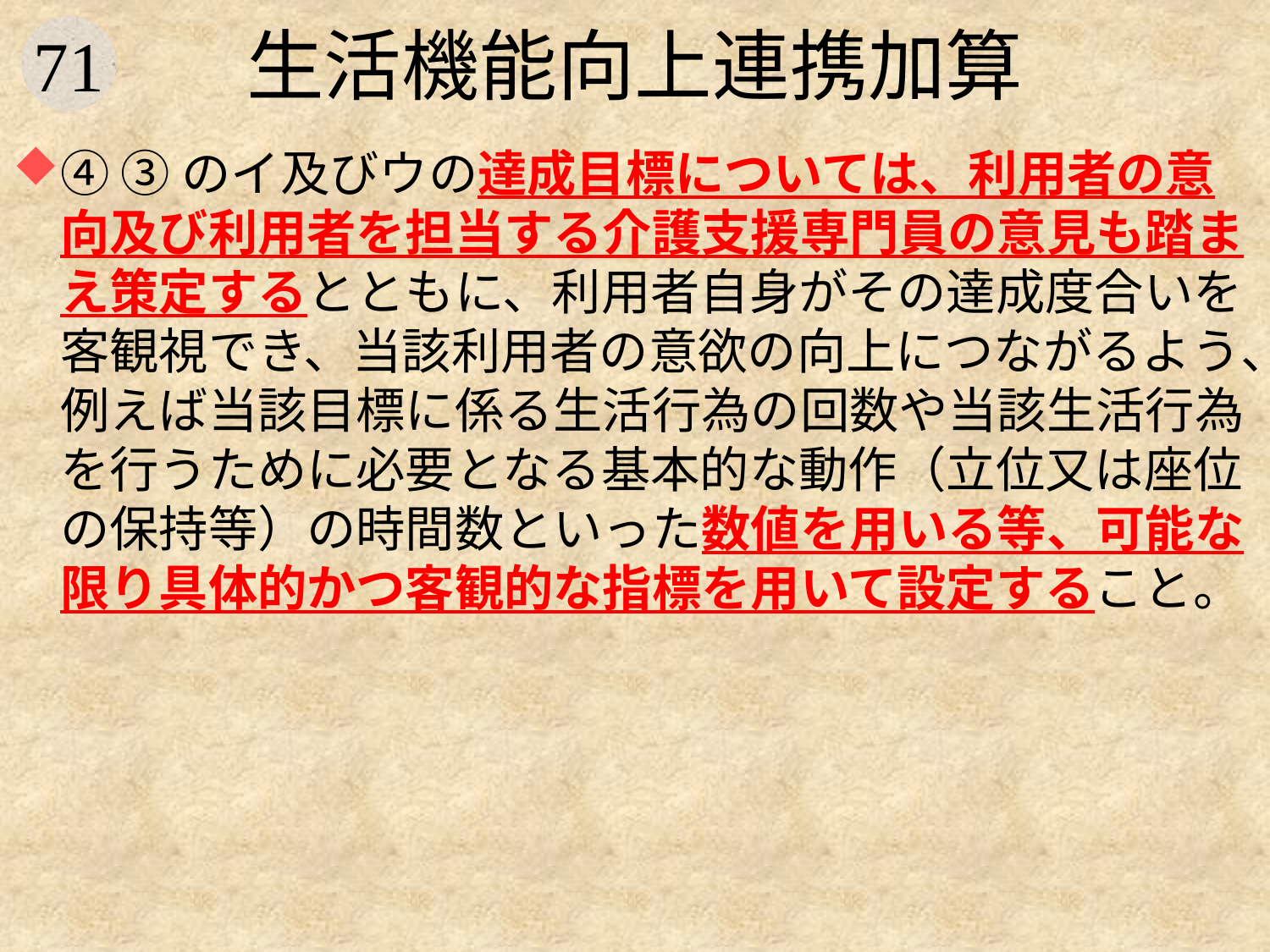

# 生活機能向上連携加算
④ ③のイ及びウの達成目標については、利用者の意向及び利用者を担当する介護支援専門員の意見も踏まえ策定するとともに、利用者自身がその達成度合いを客観視でき、当該利用者の意欲の向上につながるよう、例えば当該目標に係る生活行為の回数や当該生活行為を行うために必要となる基本的な動作（立位又は座位の保持等）の時間数といった数値を用いる等、可能な限り具体的かつ客観的な指標を用いて設定すること。